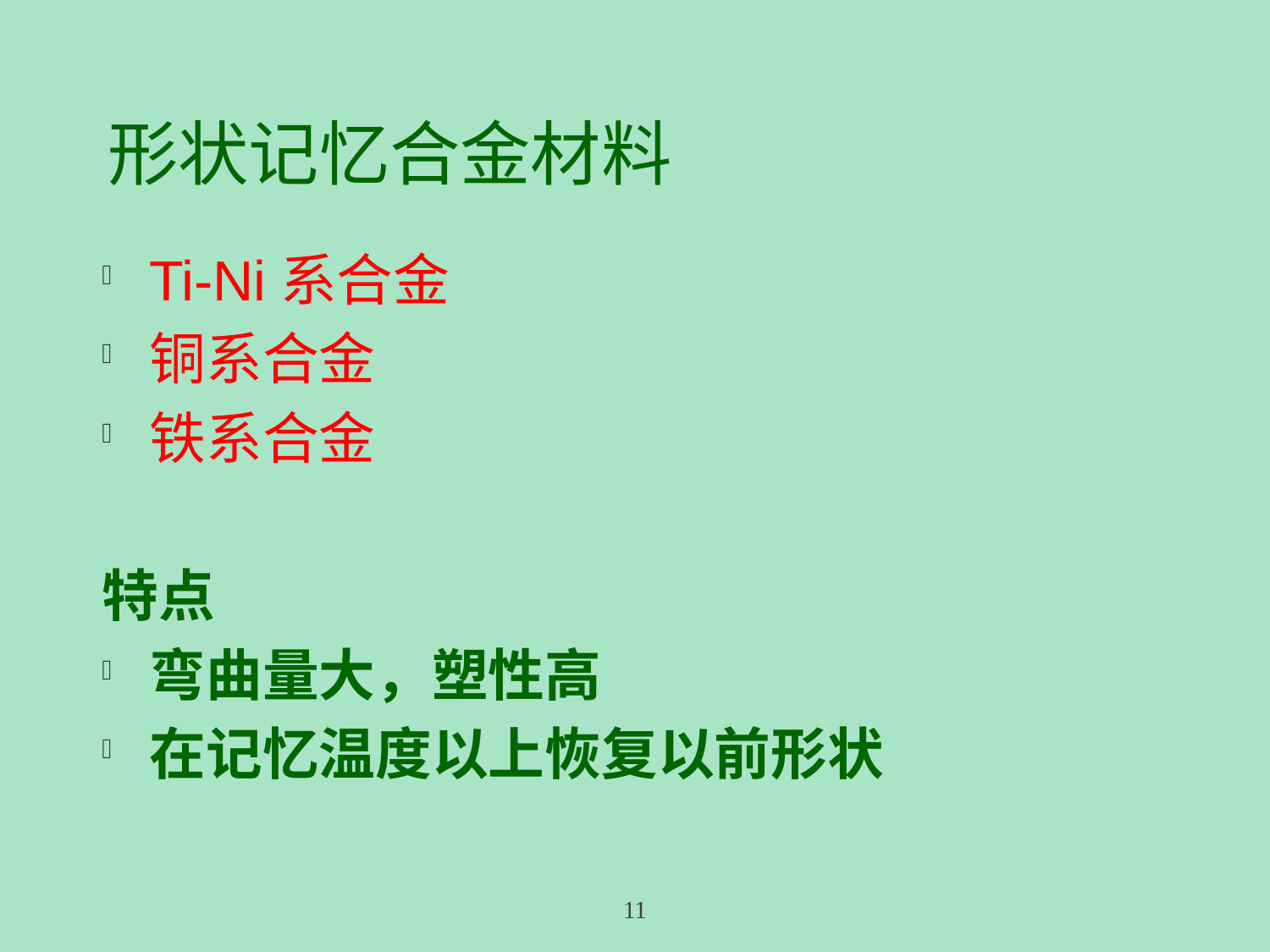

形状记忆合金材料
Ti-Ni系合金
铜系合金
铁系合金

特点
弯曲量大，塑性高
在记忆温度以上恢复以前形状
11